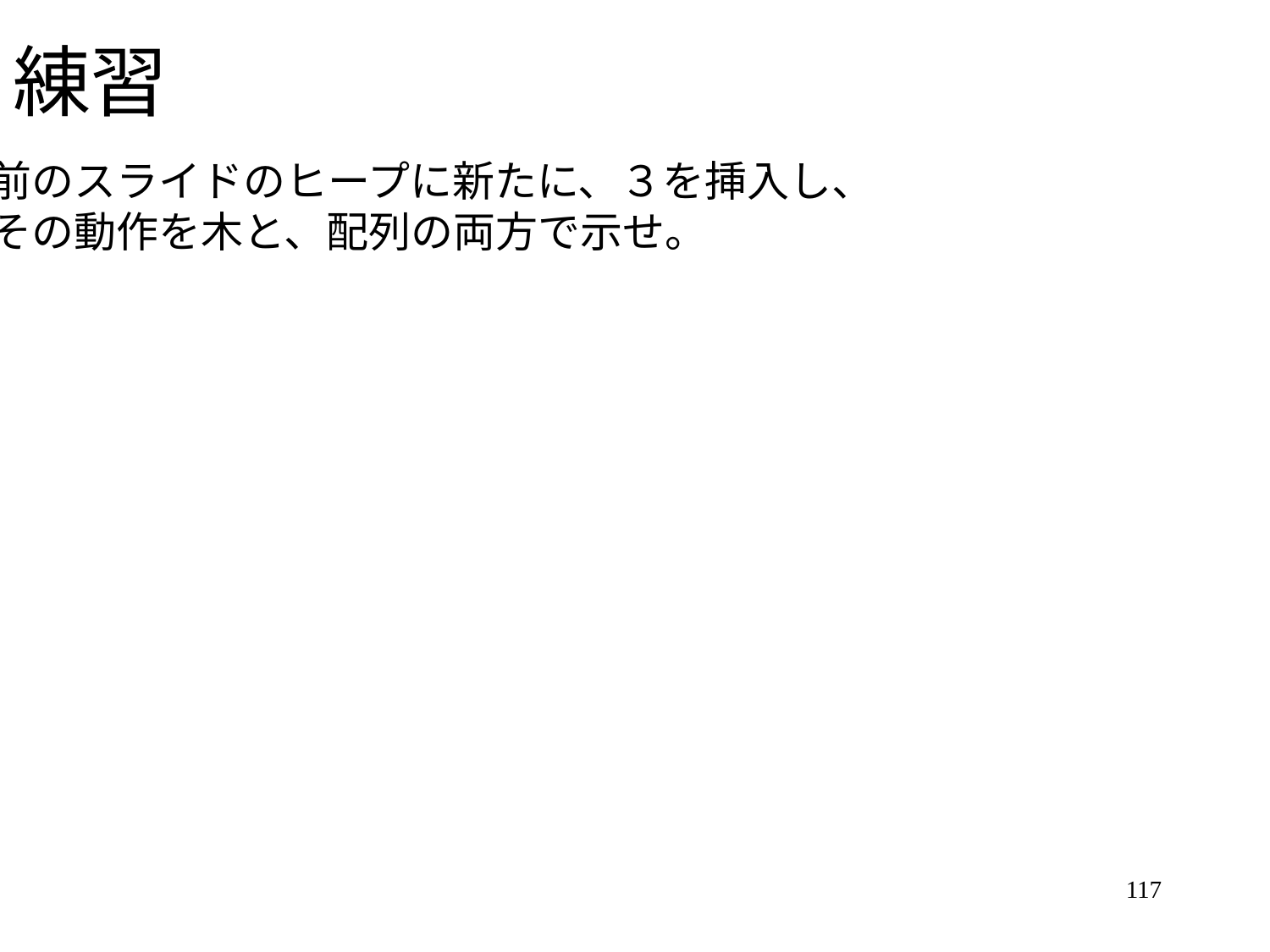

# 練習
前のスライドのヒープに新たに、３を挿入し、
その動作を木と、配列の両方で示せ。
117